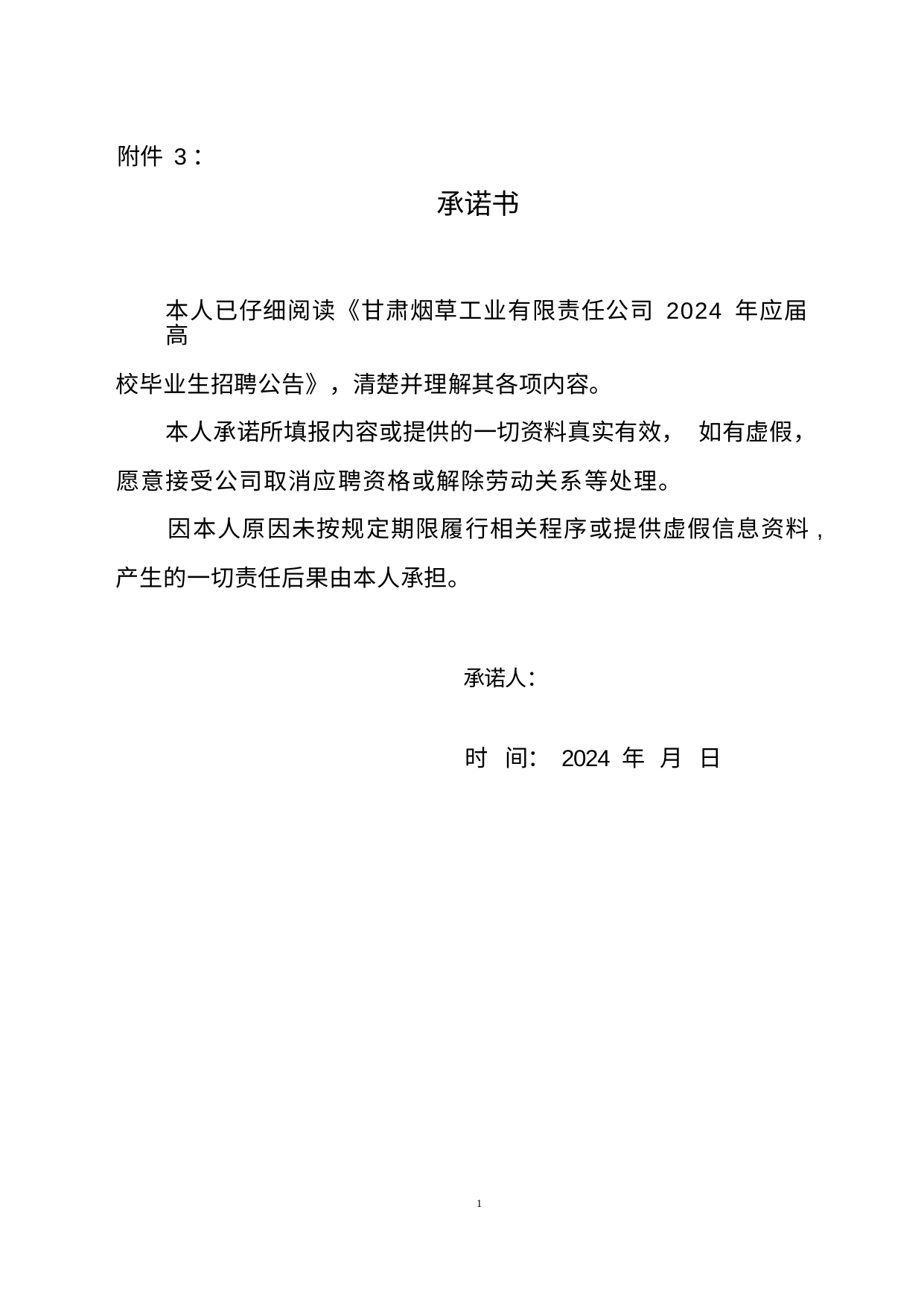

附件 3：
承诺书

本人已仔细阅读《甘肃烟草工业有限责任公司 2024 年应届高
校毕业生招聘公告》，清楚并理解其各项内容。
本人承诺所填报内容或提供的一切资料真实有效， 如有虚假，
愿意接受公司取消应聘资格或解除劳动关系等处理。
因本人原因未按规定期限履行相关程序或提供虚假信息资料,
产生的一切责任后果由本人承担。

承诺人：

时  间： 2024 年  月    日

1